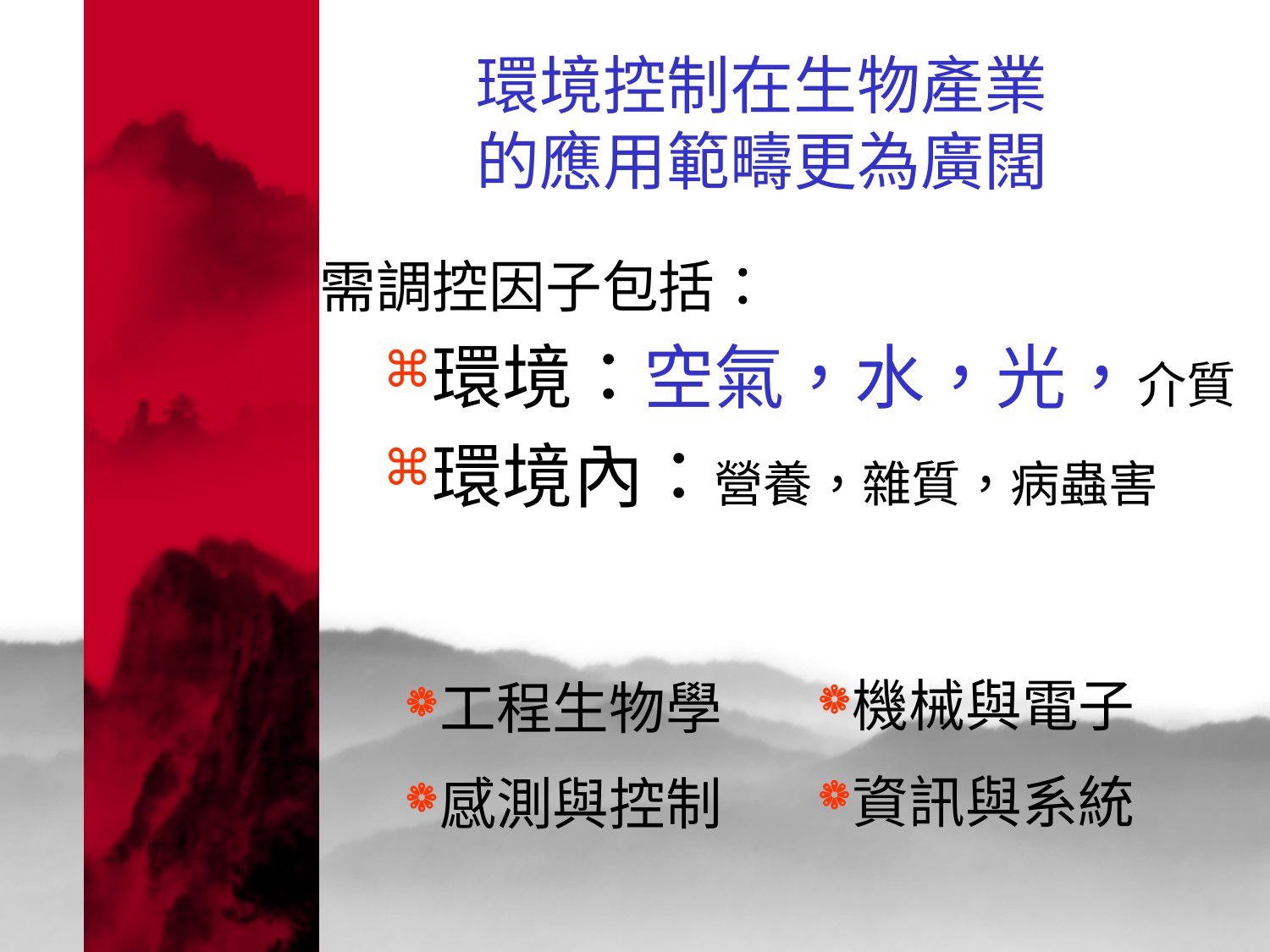

# 環境控制在生物產業 的應用範疇更為廣闊
需調控因子包括：
環境：空氣，水，光，介質
環境內：營養，雜質，病蟲害
機械與電子
資訊與系統
工程生物學
感測與控制